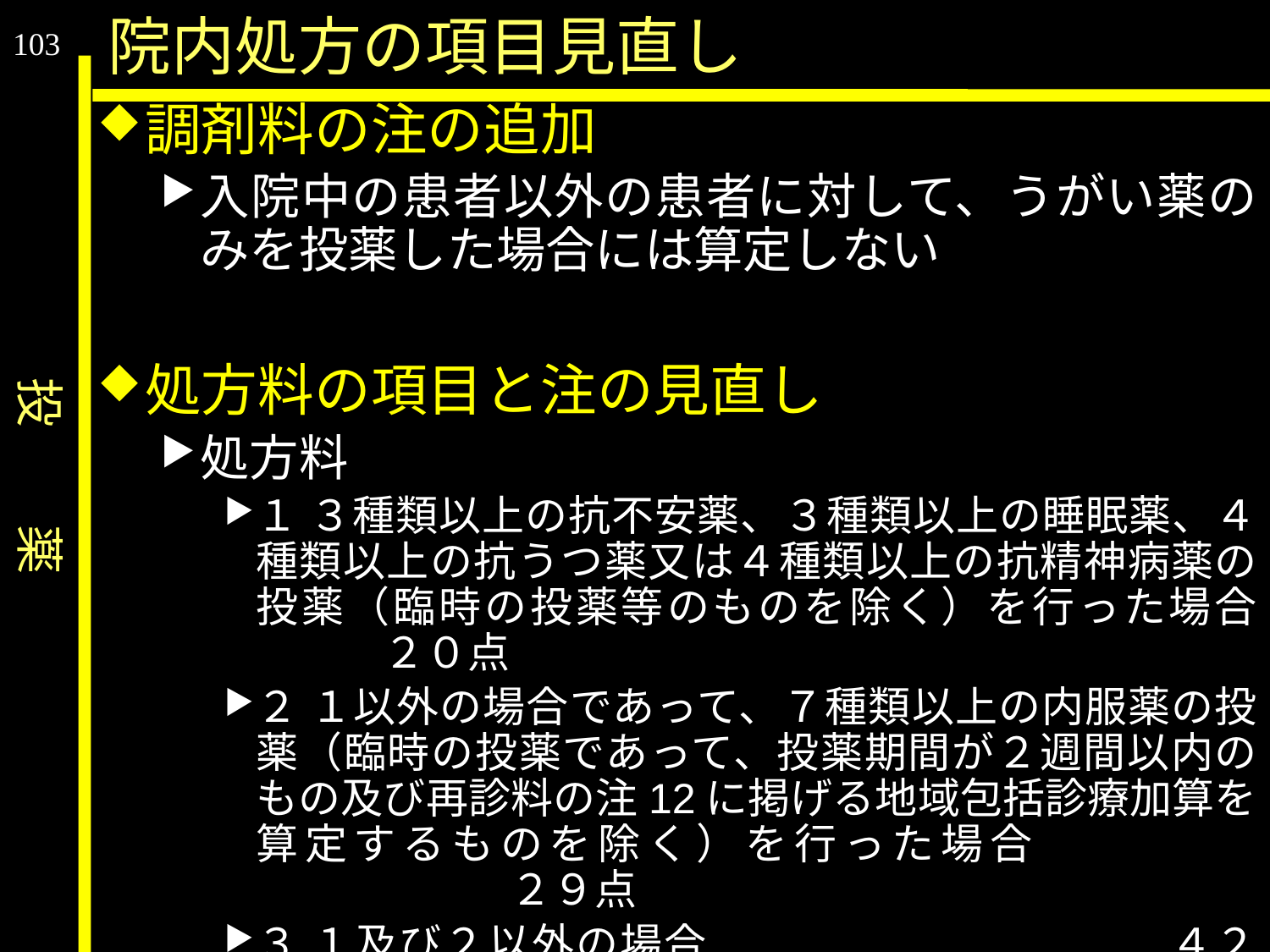

投　　薬
院内処方の項目見直し
103

調剤料の注の追加
入院中の患者以外の患者に対して、うがい薬のみを投薬した場合には算定しない

処方料の項目と注の見直し
処方料
１ ３種類以上の抗不安薬、３種類以上の睡眠薬、４種類以上の抗うつ薬又は４種類以上の抗精神病薬の投薬（臨時の投薬等のものを除く）を行った場合	２０点
２ １以外の場合であって、７種類以上の内服薬の投薬（臨時の投薬であって、投薬期間が２週間以内のもの及び再診料の注12に掲げる地域包括診療加算を算定するものを除く）を行った場合				２９点
３ １及び２以外の場合				４２点
入院中の患者以外の患者に対して、うがい薬のみを投薬した場合には算定しない